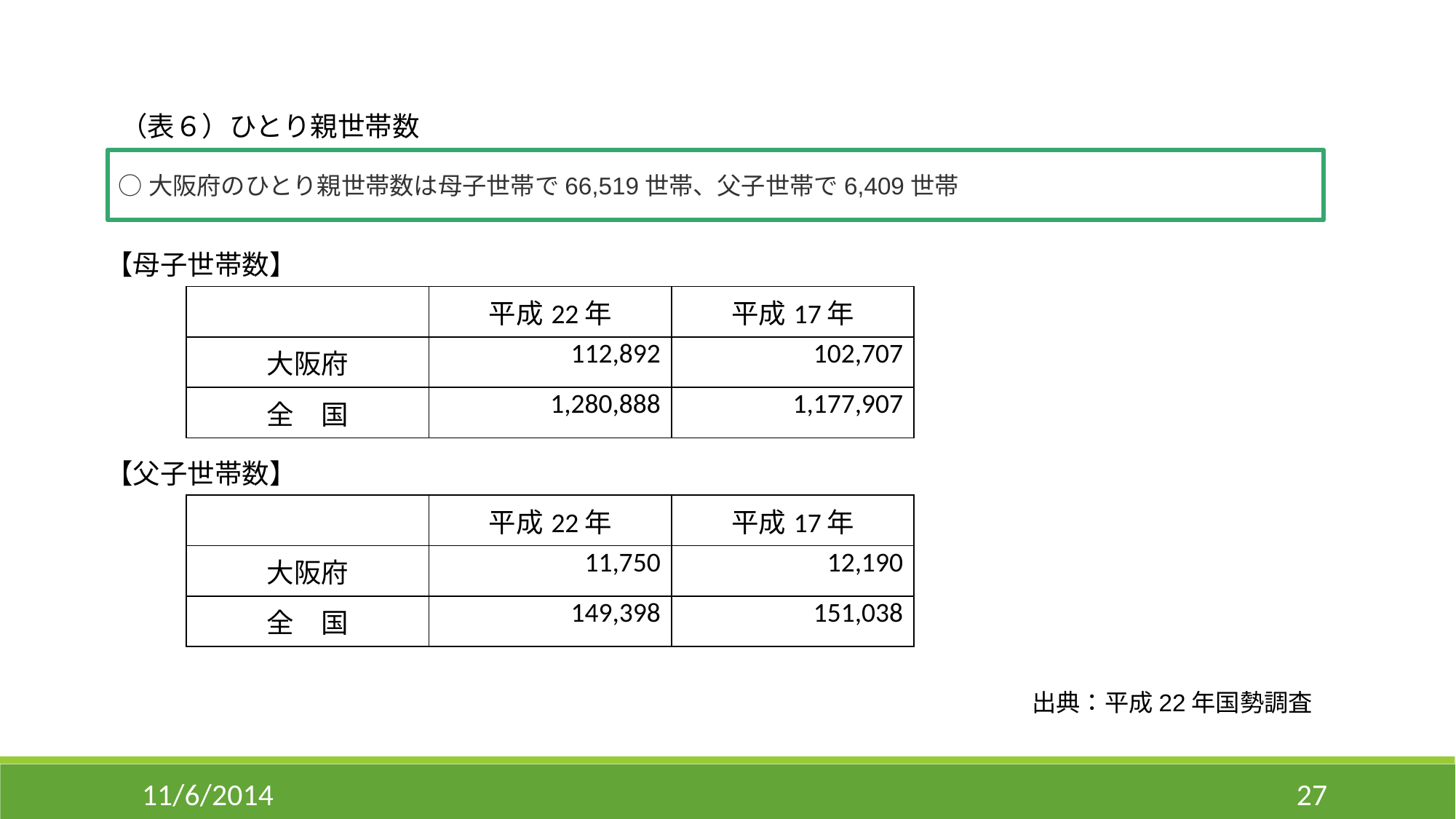

（表６）ひとり親世帯数
○大阪府のひとり親世帯数は母子世帯で66,519世帯、父子世帯で6,409世帯
【母子世帯数】
|  | 平成22年 | 平成17年 |
| --- | --- | --- |
| 大阪府 | 112,892 | 102,707 |
| 全　国 | 1,280,888 | 1,177,907 |
【父子世帯数】
|  | 平成22年 | 平成17年 |
| --- | --- | --- |
| 大阪府 | 11,750 | 12,190 |
| 全　国 | 149,398 | 151,038 |
出典：平成22年国勢調査
11/6/2014
27